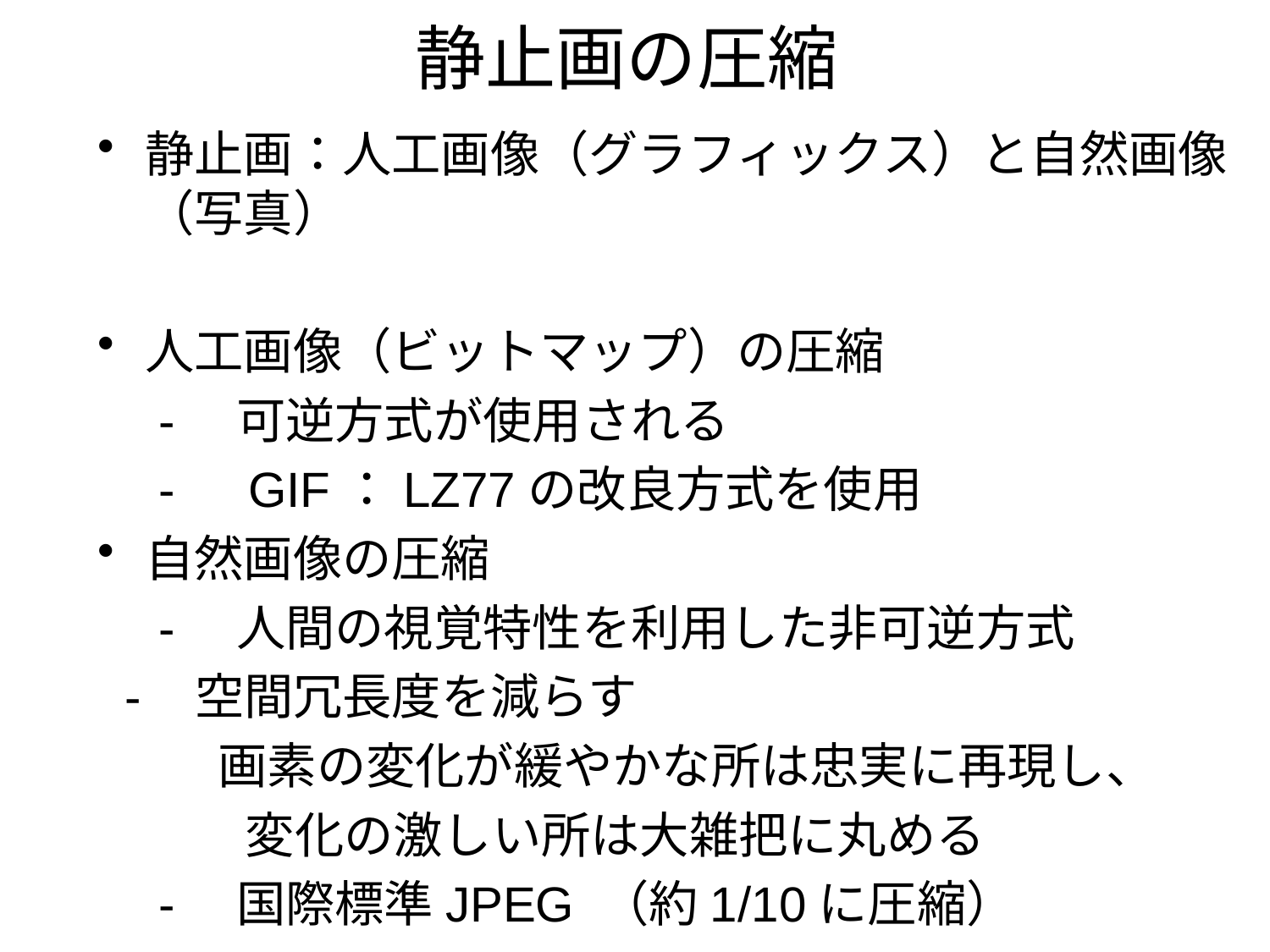

# 静止画の圧縮
静止画：人工画像（グラフィックス）と自然画像（写真）

人工画像（ビットマップ）の圧縮
　-　可逆方式が使用される
　-　GIF：LZ77の改良方式を使用
自然画像の圧縮
　-　人間の視覚特性を利用した非可逆方式
  -   空間冗長度を減らす
　　  画素の変化が緩やかな所は忠実に再現し、
　　　変化の激しい所は大雑把に丸める
　-　国際標準JPEG （約1/10に圧縮）